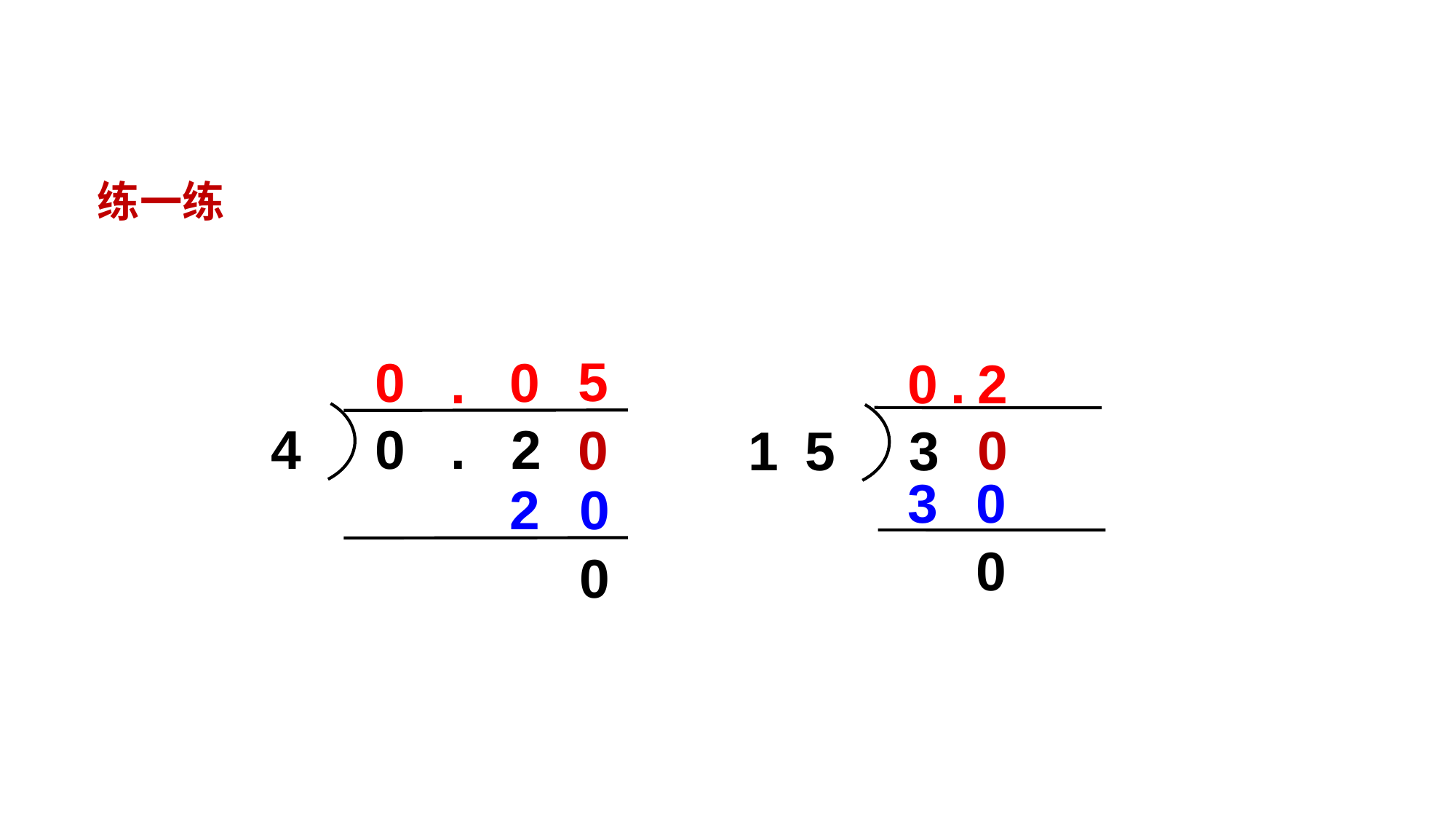

练一练
5
0
0
.
0
.
2

1
5
3
4
0
.
2
0
0
3
0
2
0
0
0